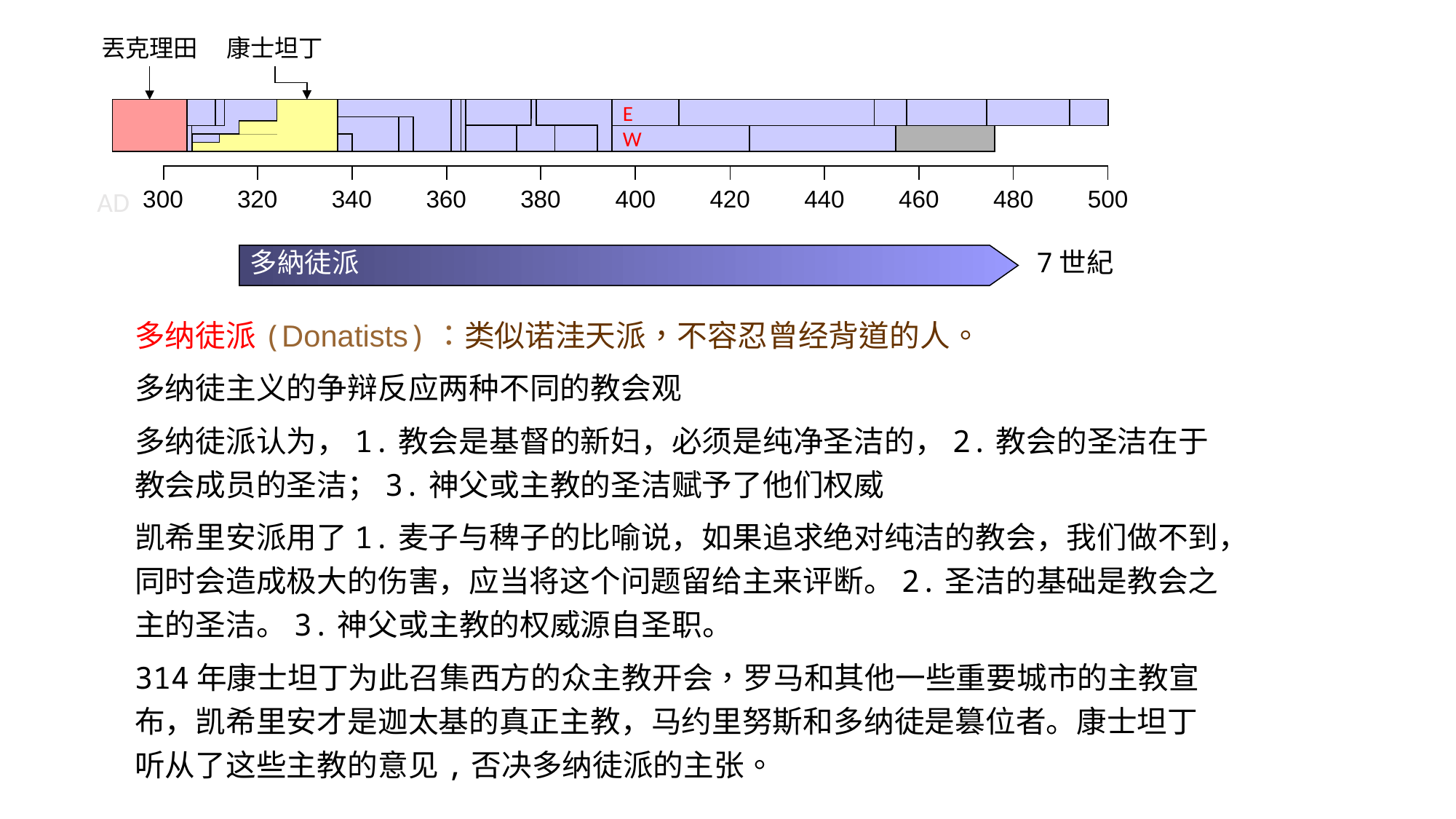

丟克理田
康士坦丁

E

W

|  |  |  |  |  |  |  |  |  |  |
| --- | --- | --- | --- | --- | --- | --- | --- | --- | --- |
AD
| 300 | 320 | 340 | 360 | 380 | 400 | 420 | 440 | 460 | 480 | 500 |
| --- | --- | --- | --- | --- | --- | --- | --- | --- | --- | --- |
7世紀
多納徒派
多纳徒派(Donatists)：类似诺洼天派，不容忍曾经背道的人。
多纳徒主义的争辩反应两种不同的教会观
多纳徒派认为，1.教会是基督的新妇，必须是纯净圣洁的，2.教会的圣洁在于教会成员的圣洁；3.神父或主教的圣洁赋予了他们权威
凯希里安派用了1.麦子与稗子的比喻说，如果追求绝对纯洁的教会，我们做不到，同时会造成极大的伤害，应当将这个问题留给主来评断。2.圣洁的基础是教会之主的圣洁。3.神父或主教的权威源自圣职。
314年康士坦丁为此召集西方的众主教开会，罗马和其他一些重要城市的主教宣布，凯希里安才是迦太基的真正主教，马约里努斯和多纳徒是篡位者。康士坦丁听从了这些主教的意见,否决多纳徒派的主张。